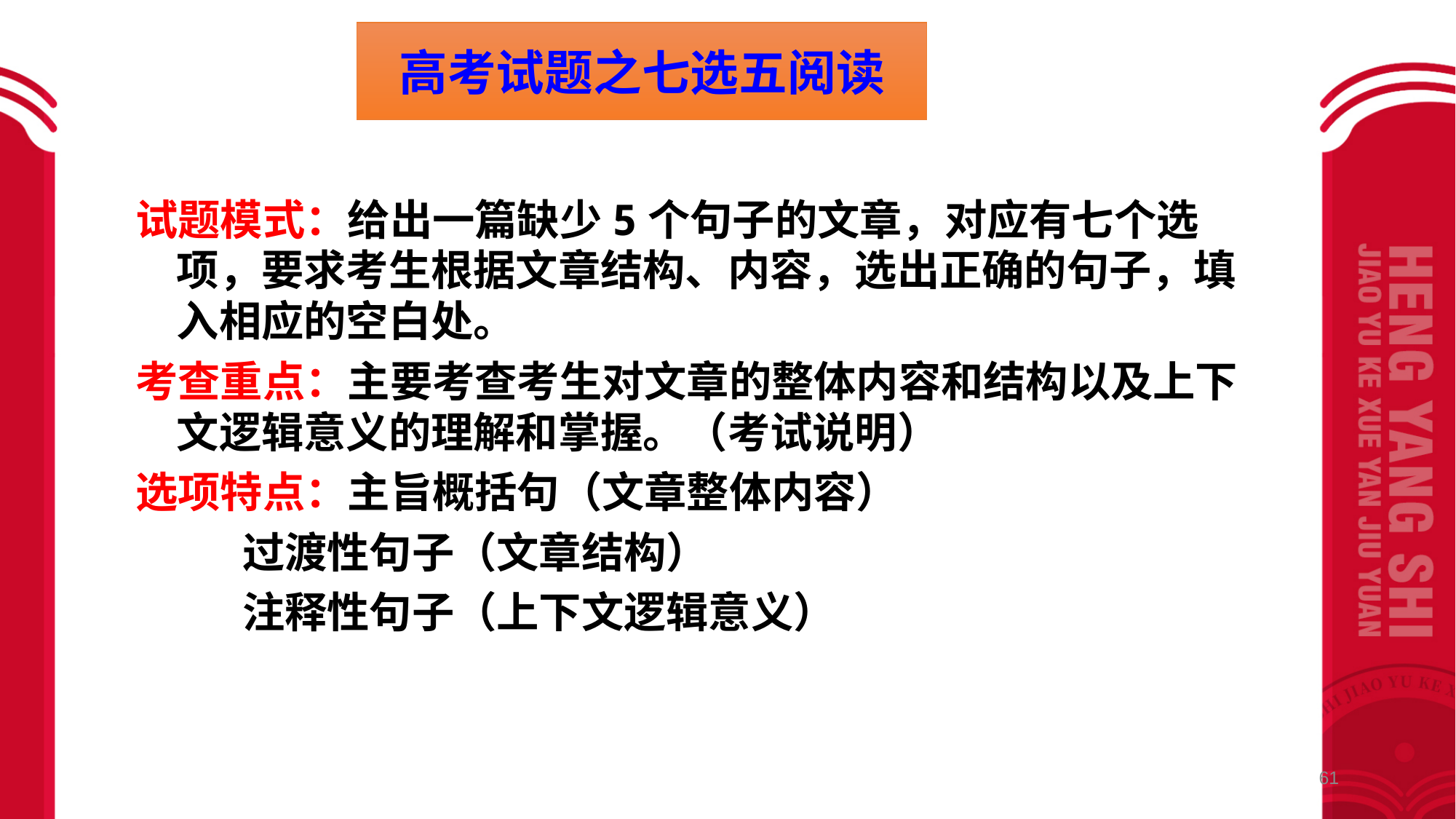

高考试题之七选五阅读
试题模式：给出一篇缺少5个句子的文章，对应有七个选项，要求考生根据文章结构、内容，选出正确的句子，填入相应的空白处。
考查重点：主要考查考生对文章的整体内容和结构以及上下文逻辑意义的理解和掌握。（考试说明）
选项特点：主旨概括句（文章整体内容）
          过渡性句子（文章结构）
          注释性句子（上下文逻辑意义）
61